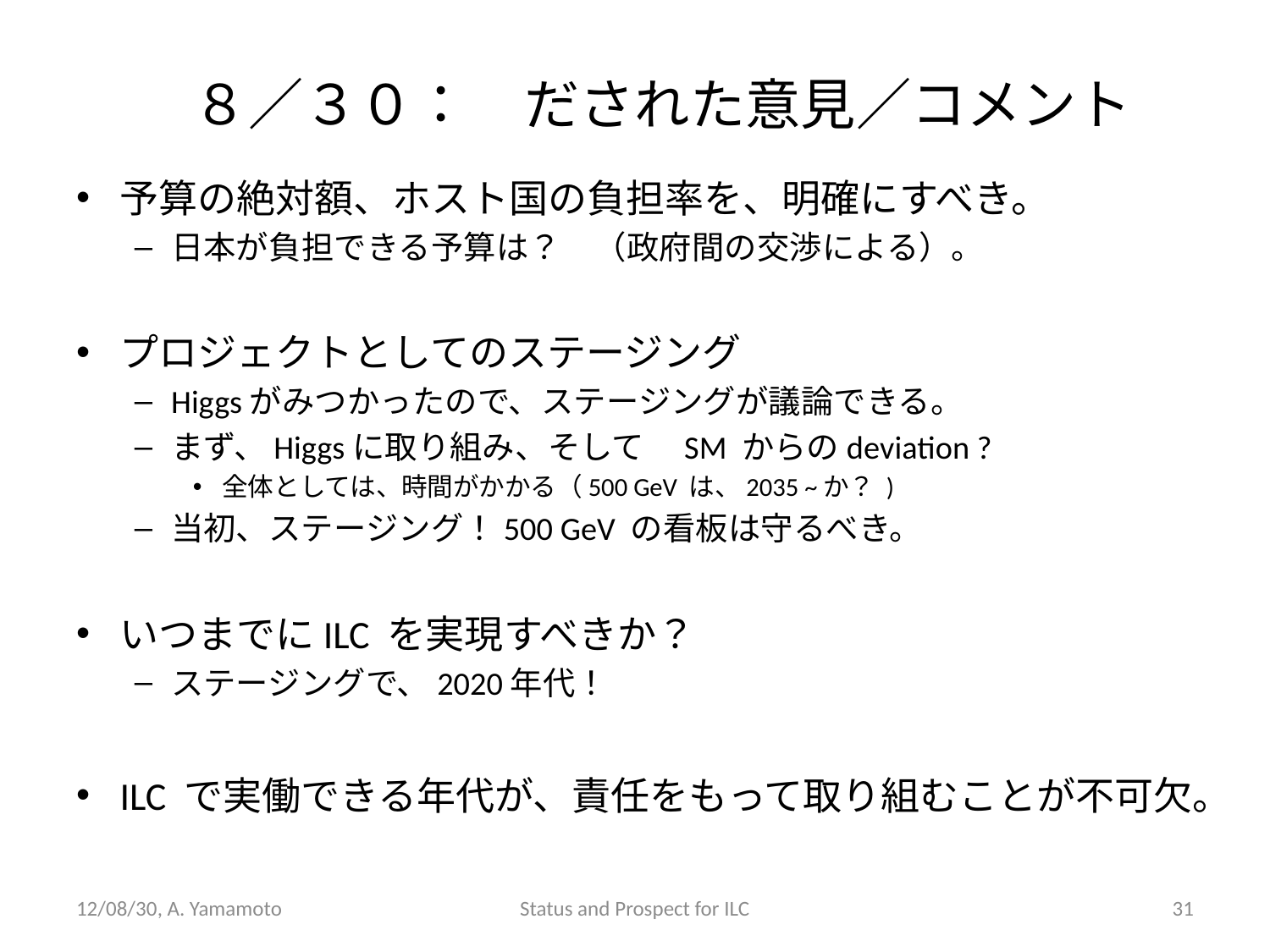

# ８／３０：　だされた意見／コメント
予算の絶対額、ホスト国の負担率を、明確にすべき。
日本が負担できる予算は？　（政府間の交渉による）。

プロジェクトとしてのステージング
Higgsがみつかったので、ステージングが議論できる。
まず、Higgsに取り組み、そして　SM からのdeviation ?
全体としては、時間がかかる（500 GeV は、2035 ~か？ )
当初、ステージング！500 GeV の看板は守るべき。

いつまでにILC を実現すべきか？
ステージングで、2020年代！

ILC で実働できる年代が、責任をもって取り組むことが不可欠。

12/08/30, A. Yamamoto
Status and Prospect for ILC
31